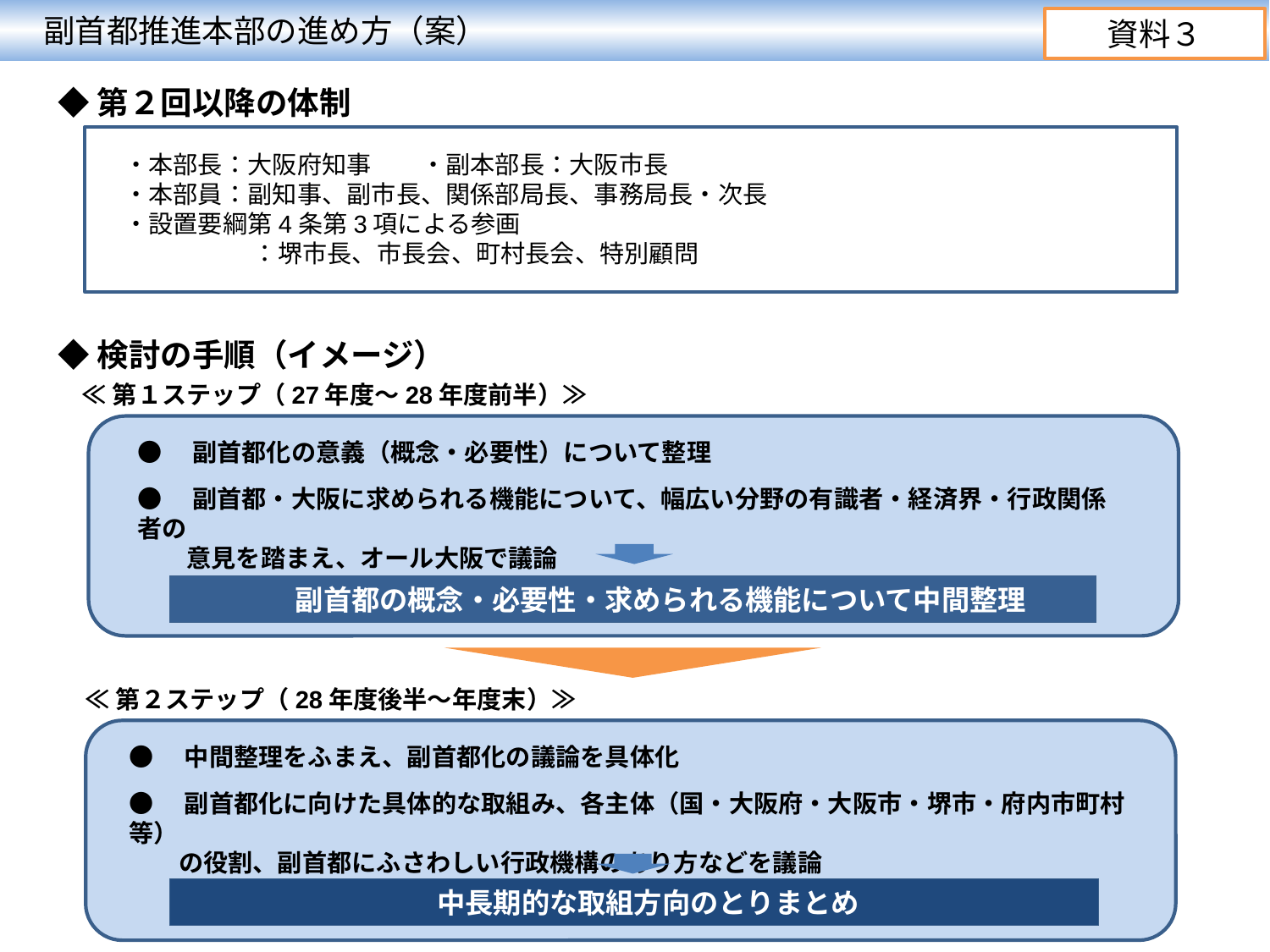

副首都推進本部の進め方（案）
資料３
◆第２回以降の体制

　・本部長：大阪府知事　　・副本部長：大阪市長
　・本部員：副知事、副市長、関係部局長、事務局長・次長
　・設置要綱第4条第3項による参画
　　　　　　 ：堺市長、市長会、町村長会、特別顧問
◆検討の手順（イメージ）
≪第１ステップ（27年度～28年度前半）≫

●　副首都化の意義（概念・必要性）について整理

●　副首都・大阪に求められる機能について、幅広い分野の有識者・経済界・行政関係者の
　　意見を踏まえ、オール大阪で議論

　　副首都の概念・必要性・求められる機能について中間整理

≪第２ステップ（28年度後半～年度末）≫

●　中間整理をふまえ、副首都化の議論を具体化

●　副首都化に向けた具体的な取組み、各主体（国・大阪府・大阪市・堺市・府内市町村等）
　　の役割、副首都にふさわしい行政機構のあり方などを議論

　中長期的な取組方向のとりまとめ